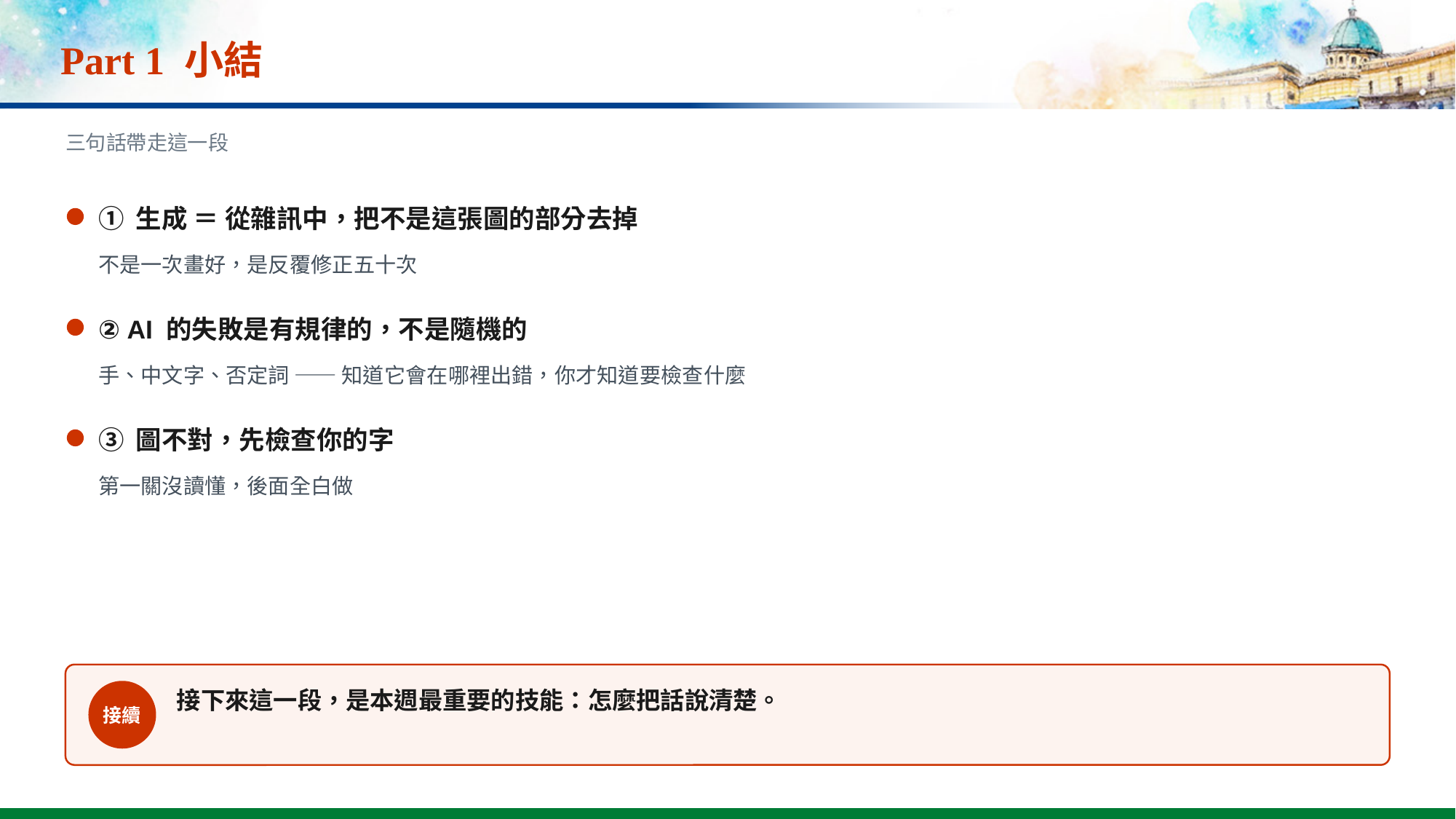

# Part 1 小結
三句話帶走這一段
① 生成 ＝ 從雜訊中，把不是這張圖的部分去掉

不是一次畫好，是反覆修正五十次
② AI 的失敗是有規律的，不是隨機的

手、中文字、否定詞 —— 知道它會在哪裡出錯，你才知道要檢查什麼
③ 圖不對，先檢查你的字

第一關沒讀懂，後面全白做

接下來這一段，是本週最重要的技能：怎麼把話說清楚。
接續